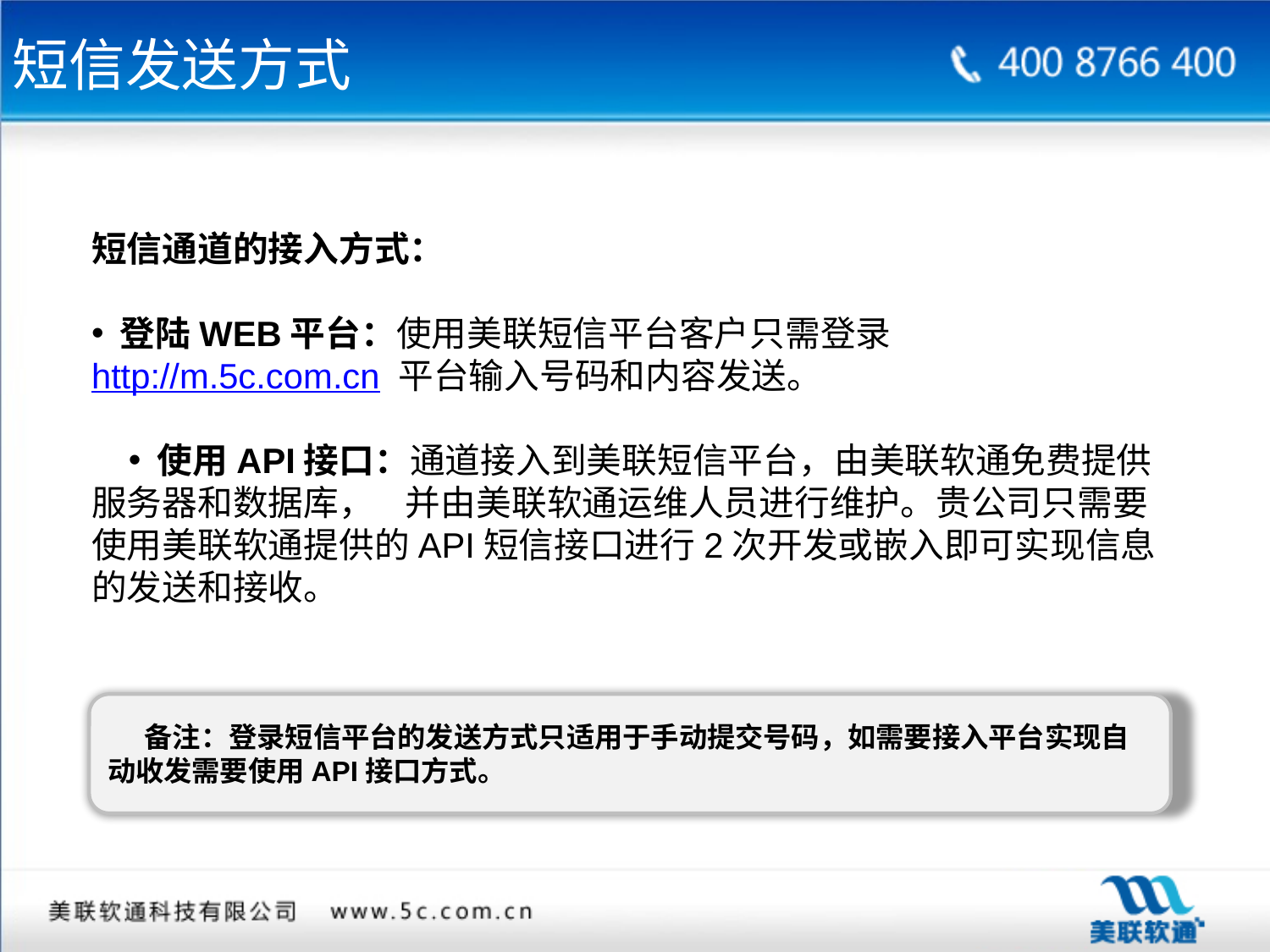

短信发送方式
短信通道的接入方式：

 登陆WEB平台：使用美联短信平台客户只需登录http://m.5c.com.cn 平台输入号码和内容发送。

 使用API接口：通道接入到美联短信平台，由美联软通免费提供服务器和数据库，    并由美联软通运维人员进行维护。贵公司只需要使用美联软通提供的API短信接口进行2次开发或嵌入即可实现信息的发送和接收。
备注：登录短信平台的发送方式只适用于手动提交号码，如需要接入平台实现自动收发需要使用API接口方式。